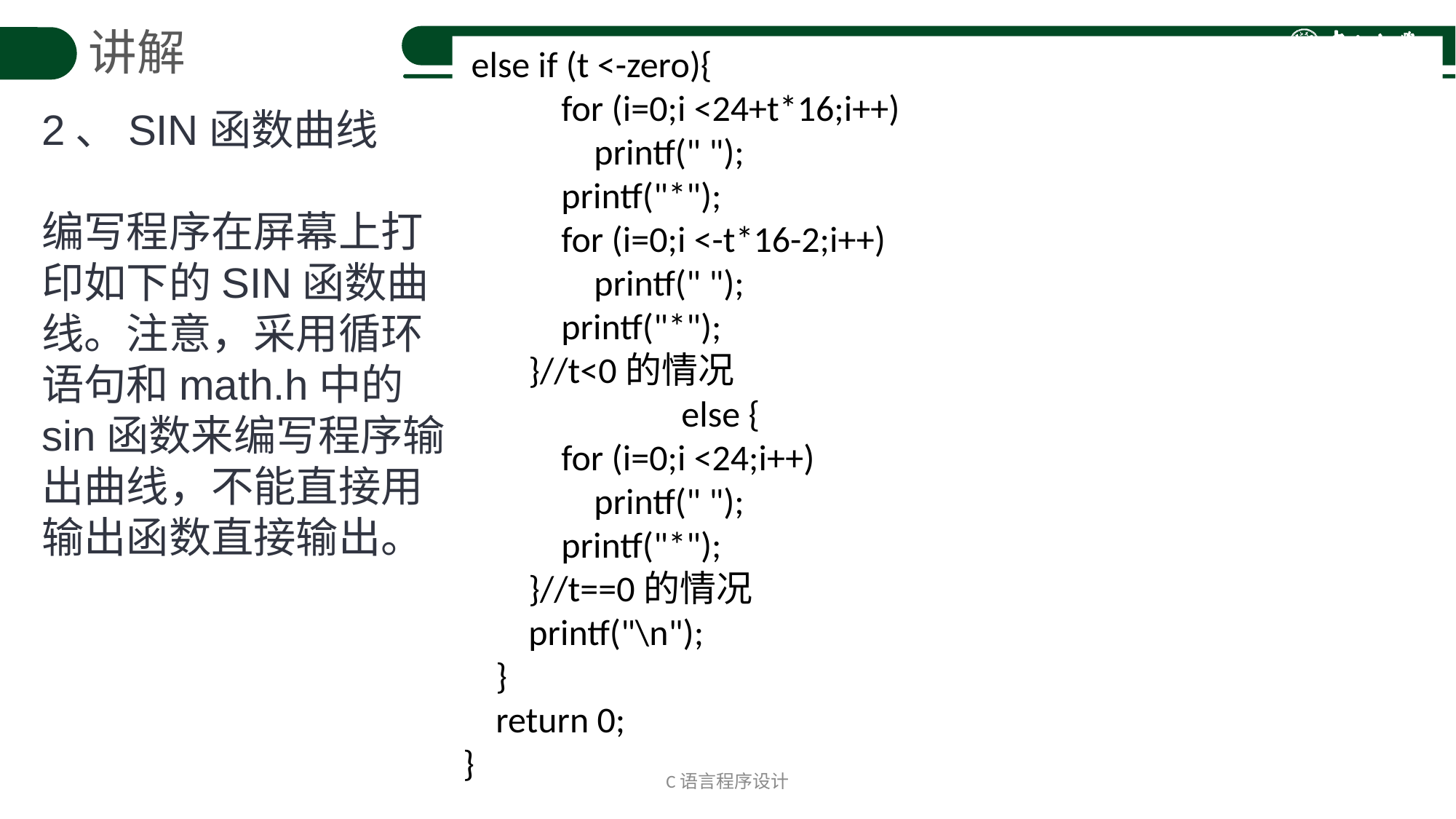

讲解
 else if (t <-zero){
            for (i=0;i <24+t*16;i++)
                printf(" ");
            printf("*");
            for (i=0;i <-t*16-2;i++)
                printf(" ");
            printf("*");
        }//t<0的情况
		else {
            for (i=0;i <24;i++)
                printf(" ");
            printf("*");
        }//t==0的情况
        printf("\n");
    }
    return 0;
}
2、SIN函数曲线

编写程序在屏幕上打印如下的SIN函数曲线。注意，采用循环语句和math.h中的sin函数来编写程序输出曲线，不能直接用输出函数直接输出。

C语言程序设计
13